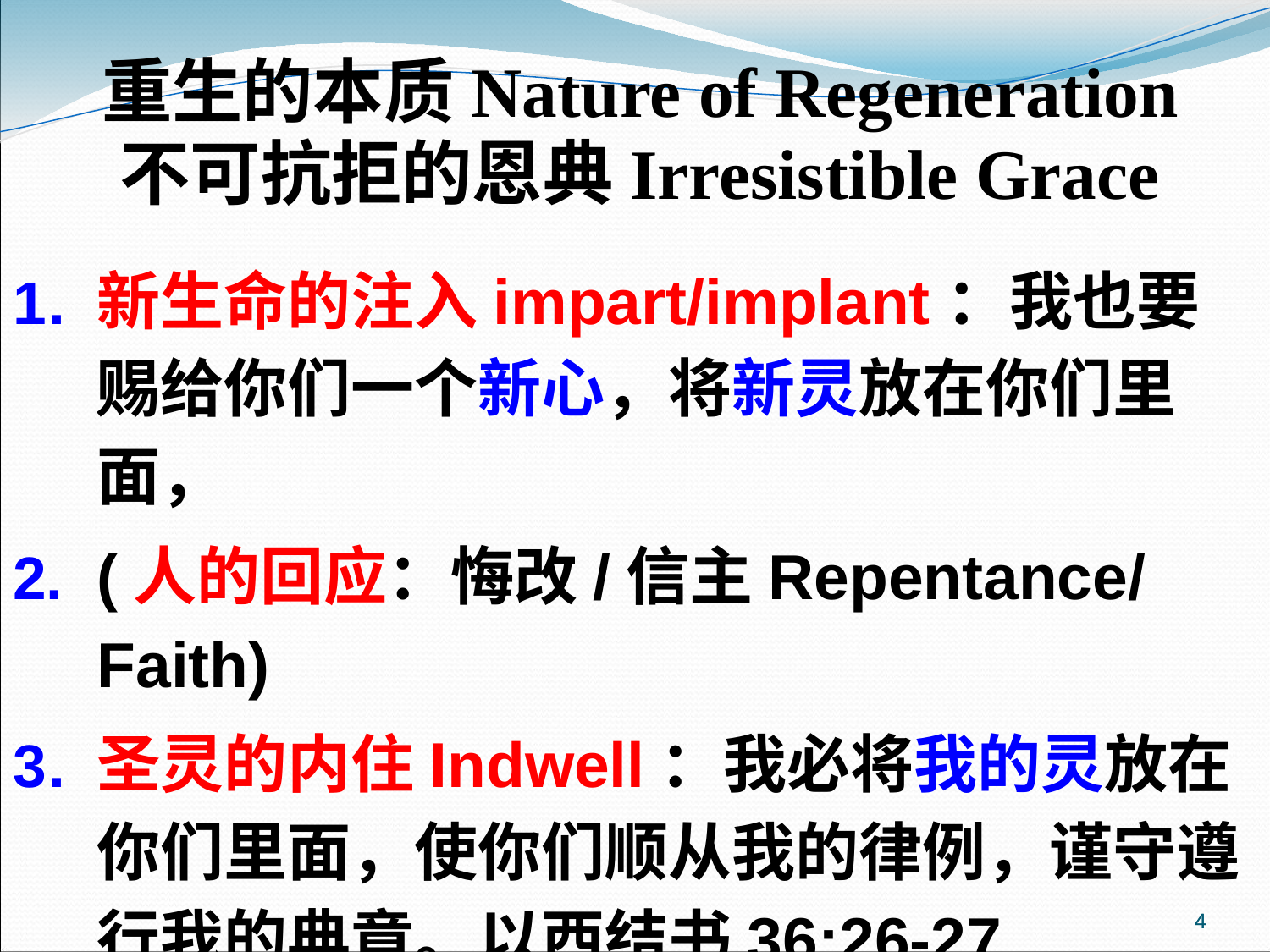

重生的本质Nature of Regeneration
不可抗拒的恩典Irresistible Grace
新生命的注入impart/implant：我也要赐给你们一个新心，将新灵放在你们里面，
(人的回应：悔改/信主Repentance/Faith)
圣灵的内住Indwell：我必将我的灵放在你们里面，使你们顺从我的律例，谨守遵行我的典章。以西结书36:26-27
与基督联合联接Union with Christ
4
4